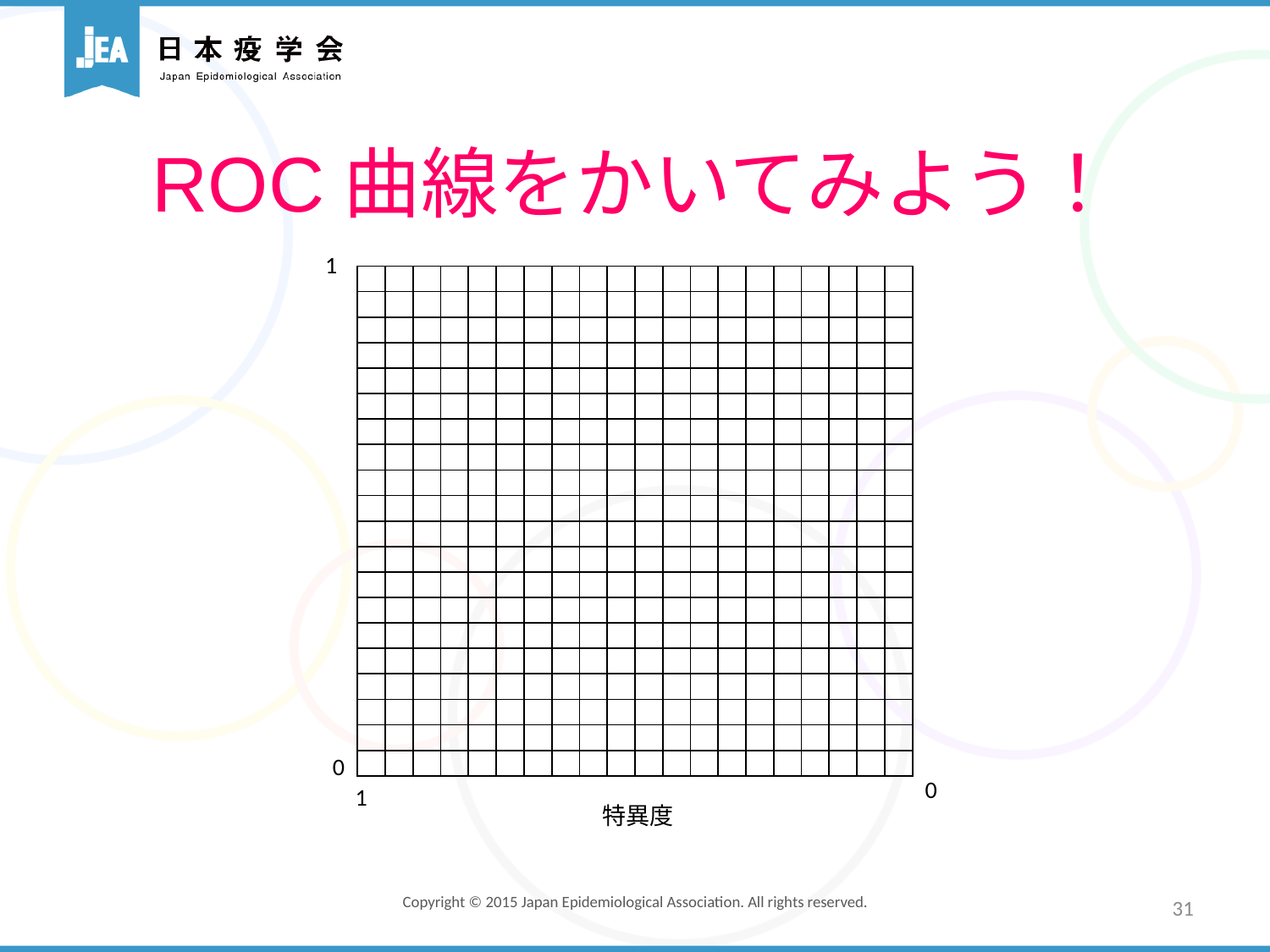

# ROC曲線をかいてみよう！
1
|  |  |  |  |  |  |  |  |  |  |  |  |  |  |  |  |  |  |  |  |
| --- | --- | --- | --- | --- | --- | --- | --- | --- | --- | --- | --- | --- | --- | --- | --- | --- | --- | --- | --- |
|  |  |  |  |  |  |  |  |  |  |  |  |  |  |  |  |  |  |  |  |
|  |  |  |  |  |  |  |  |  |  |  |  |  |  |  |  |  |  |  |  |
|  |  |  |  |  |  |  |  |  |  |  |  |  |  |  |  |  |  |  |  |
|  |  |  |  |  |  |  |  |  |  |  |  |  |  |  |  |  |  |  |  |
|  |  |  |  |  |  |  |  |  |  |  |  |  |  |  |  |  |  |  |  |
|  |  |  |  |  |  |  |  |  |  |  |  |  |  |  |  |  |  |  |  |
|  |  |  |  |  |  |  |  |  |  |  |  |  |  |  |  |  |  |  |  |
|  |  |  |  |  |  |  |  |  |  |  |  |  |  |  |  |  |  |  |  |
|  |  |  |  |  |  |  |  |  |  |  |  |  |  |  |  |  |  |  |  |
|  |  |  |  |  |  |  |  |  |  |  |  |  |  |  |  |  |  |  |  |
|  |  |  |  |  |  |  |  |  |  |  |  |  |  |  |  |  |  |  |  |
|  |  |  |  |  |  |  |  |  |  |  |  |  |  |  |  |  |  |  |  |
|  |  |  |  |  |  |  |  |  |  |  |  |  |  |  |  |  |  |  |  |
|  |  |  |  |  |  |  |  |  |  |  |  |  |  |  |  |  |  |  |  |
|  |  |  |  |  |  |  |  |  |  |  |  |  |  |  |  |  |  |  |  |
|  |  |  |  |  |  |  |  |  |  |  |  |  |  |  |  |  |  |  |  |
|  |  |  |  |  |  |  |  |  |  |  |  |  |  |  |  |  |  |  |  |
|  |  |  |  |  |  |  |  |  |  |  |  |  |  |  |  |  |  |  |  |
|  |  |  |  |  |  |  |  |  |  |  |  |  |  |  |  |  |  |  |  |
0
0
1
特異度
31